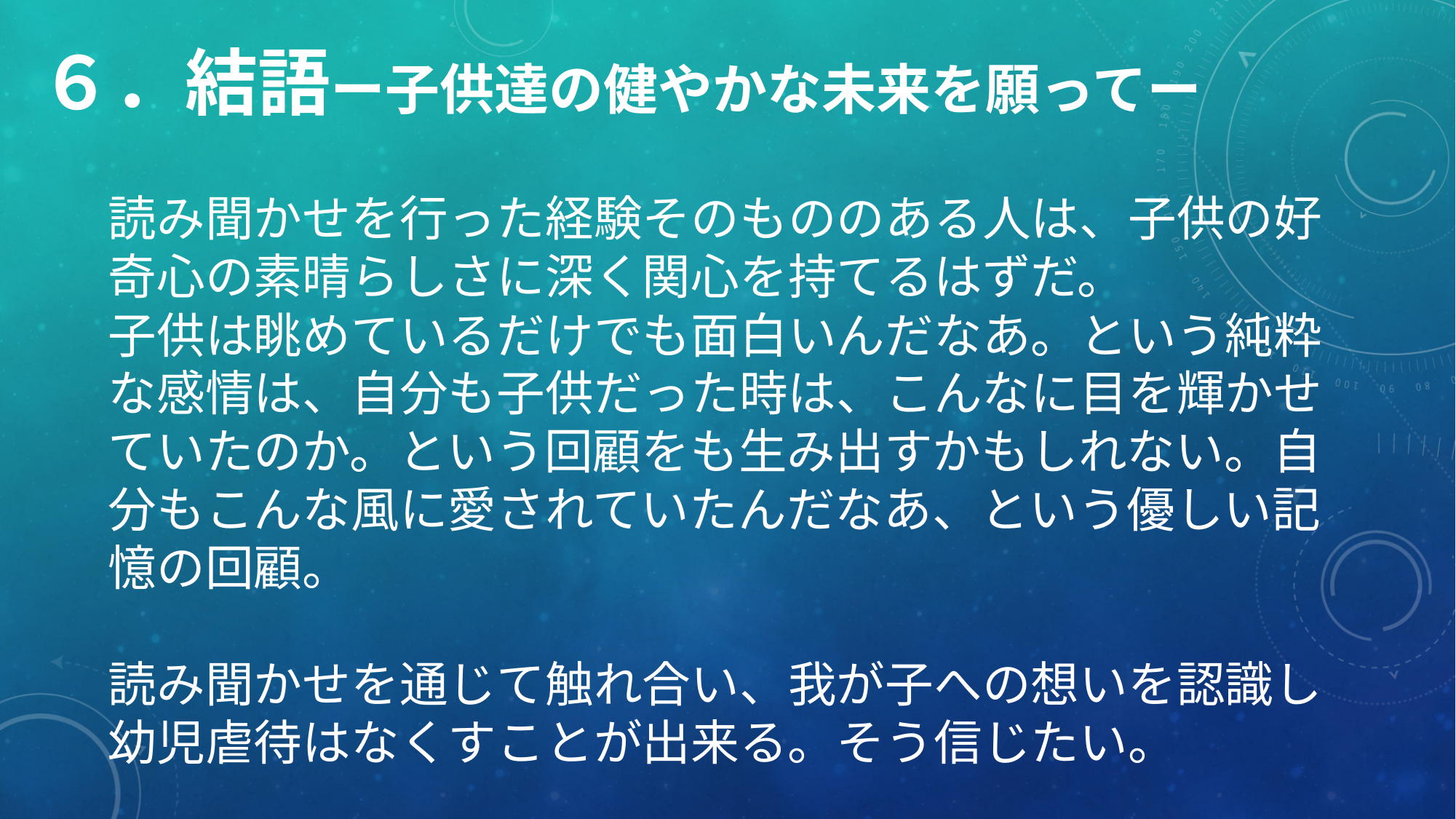

６．結語ー子供達の健やかな未来を願ってー
読み聞かせを行った経験そのもののある人は、子供の好奇心の素晴らしさに深く関心を持てるはずだ。
子供は眺めているだけでも面白いんだなあ。という純粋な感情は、自分も子供だった時は、こんなに目を輝かせていたのか。という回顧をも生み出すかもしれない。自分もこんな風に愛されていたんだなあ、という優しい記憶の回顧。

読み聞かせを通じて触れ合い、我が子への想いを認識し
幼児虐待はなくすことが出来る。そう信じたい。